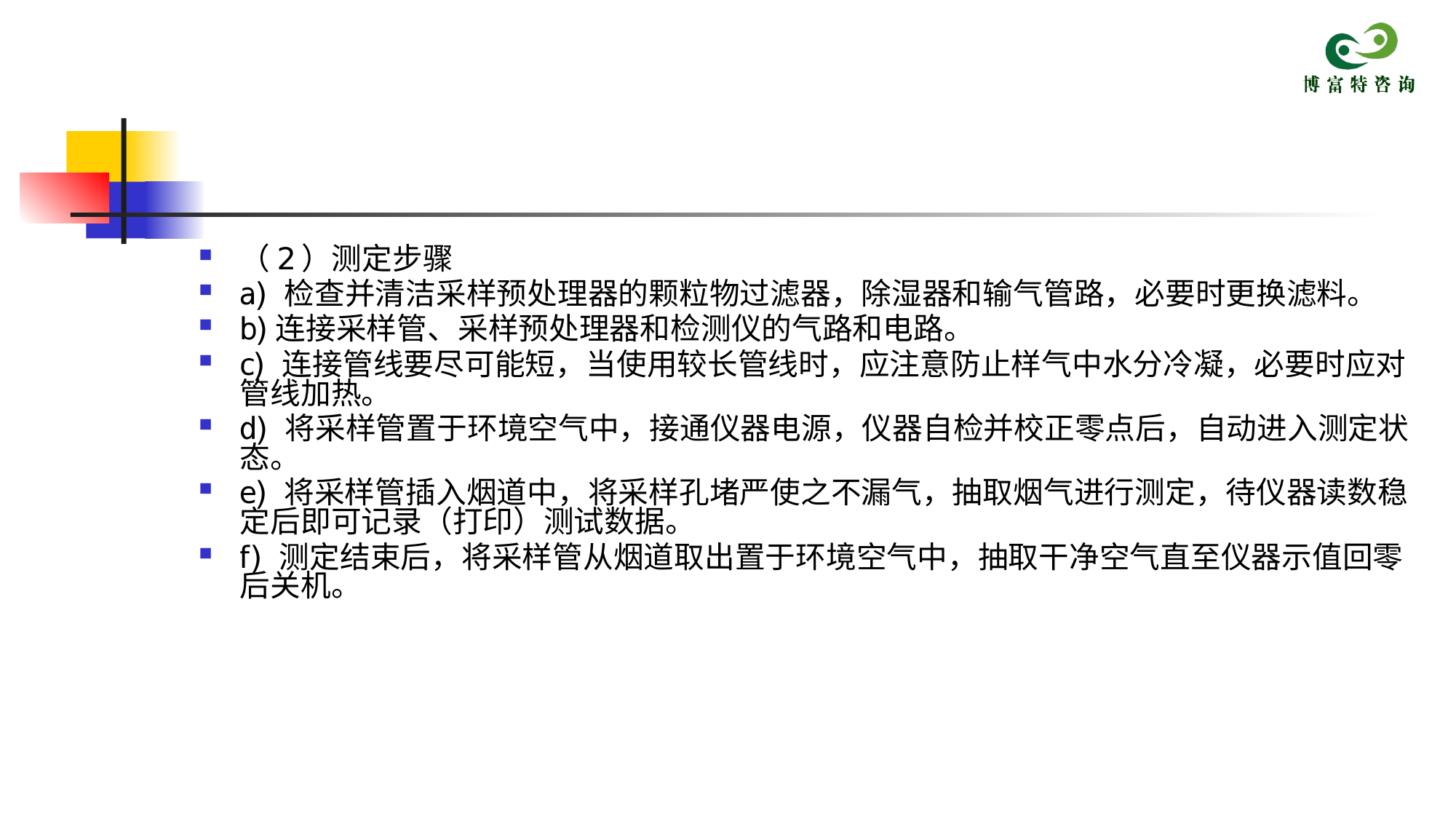

（2）测定步骤
a) 检查并清洁采样预处理器的颗粒物过滤器，除湿器和输气管路，必要时更换滤料。
b)连接采样管、采样预处理器和检测仪的气路和电路。
c) 连接管线要尽可能短，当使用较长管线时，应注意防止样气中水分冷凝，必要时应对管线加热。
d) 将采样管置于环境空气中，接通仪器电源，仪器自检并校正零点后，自动进入测定状态。
e) 将采样管插入烟道中，将采样孔堵严使之不漏气，抽取烟气进行测定，待仪器读数稳定后即可记录（打印）测试数据。
f) 测定结束后，将采样管从烟道取出置于环境空气中，抽取干净空气直至仪器示值回零后关机。